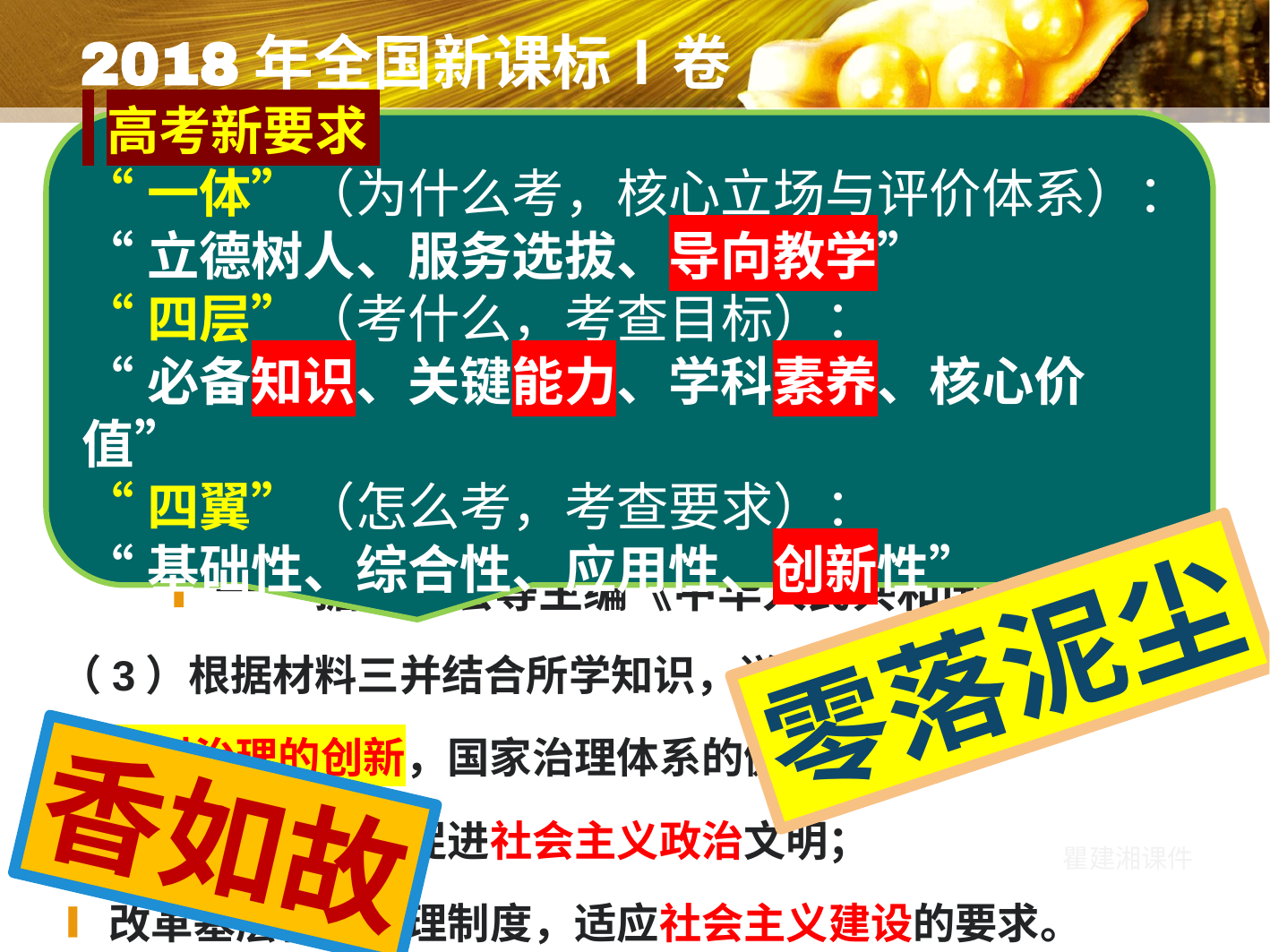

# 2018年全国新课标Ⅰ卷
 高考新要求
“一体”（为什么考，核心立场与评价体系）：
“立德树人、服务选拔、导向教学”
“四层”（考什么，考查目标）：
“必备知识、关键能力、学科素养、核心价值”
“四翼”（怎么考，考查要求）：
“基础性、综合性、应用性、创新性”
材料三   20世纪80年代后，村民自治迅速发展，到1997年底，全国共有91万个村民委员会的村干部由村民直接选举产生，大部分农村有90%以上的选民参加了选举。1998年颁布了《中华人民共和国村民委员会组织法》，村民委员会是我国农村基层社会的群众自治组织。
——据郭德宏等主编《中华人民共和国专题史稿》
（3）根据材料三并结合所学知识，说明村民自治的意义。
乡村治理的创新，国家治理体系的健全；
推动基层民主，促进社会主义政治文明；
改革基层社会治理制度，适应社会主义建设的要求。

零落泥尘
香如故